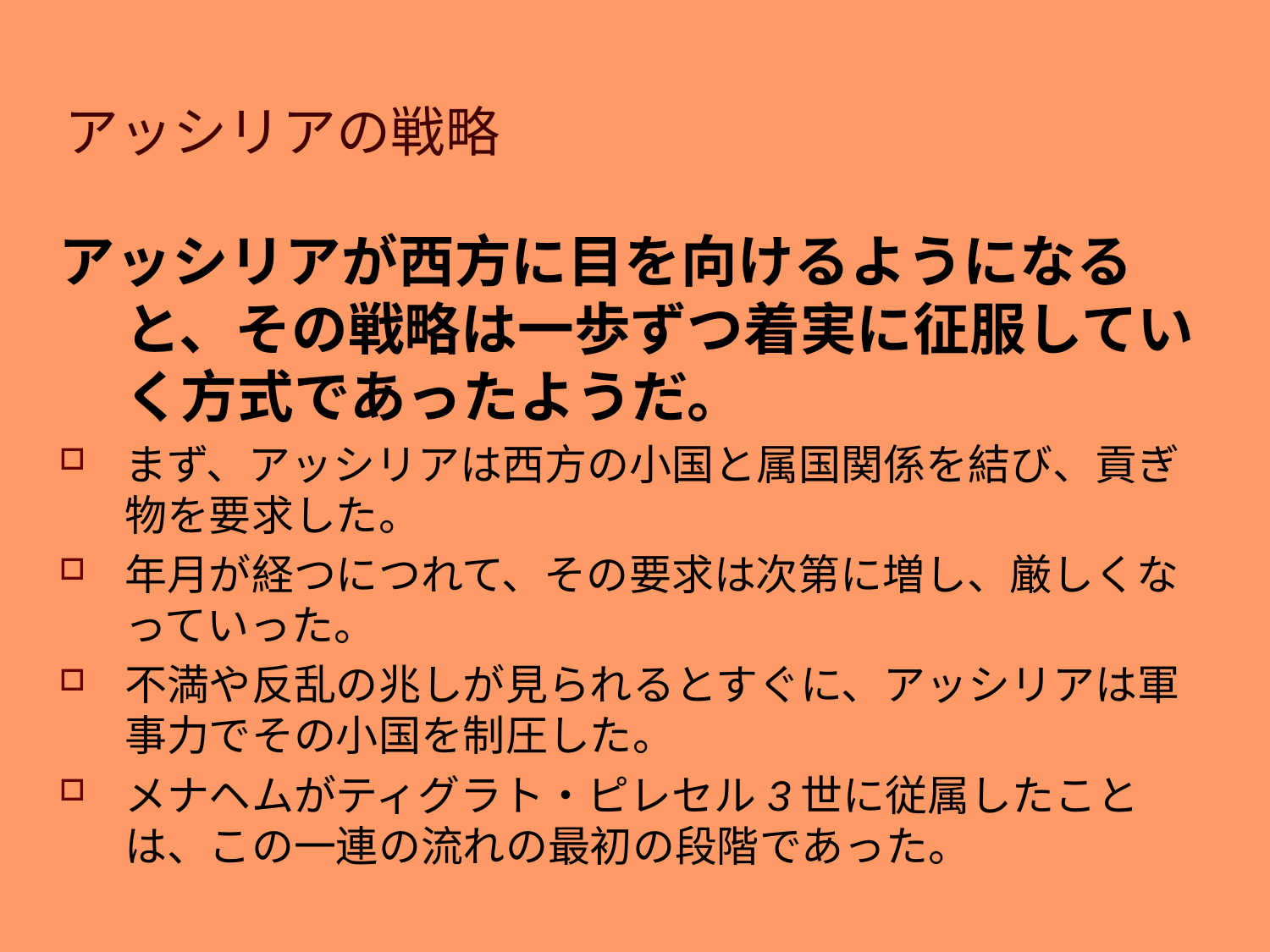

アッシリアの戦略
アッシリアが西方に目を向けるようになると、その戦略は一歩ずつ着実に征服していく方式であったようだ。
まず、アッシリアは西方の小国と属国関係を結び、貢ぎ物を要求した。
年月が経つにつれて、その要求は次第に増し、厳しくなっていった。
不満や反乱の兆しが見られるとすぐに、アッシリアは軍事力でその小国を制圧した。
メナヘムがティグラト・ピレセル3世に従属したことは、この一連の流れの最初の段階であった。